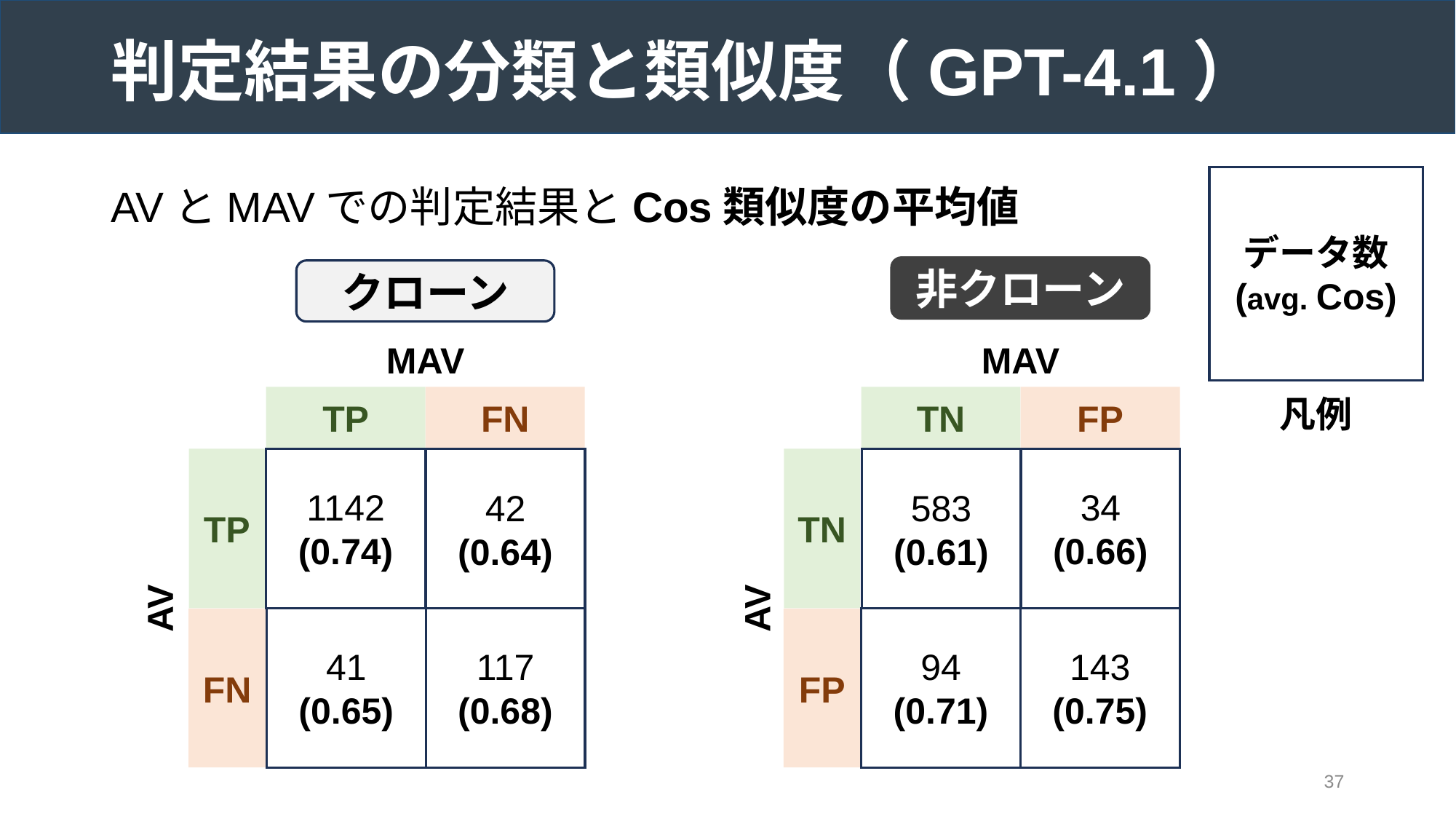

# 判定結果の分類と類似度（GPT-4.1）
データ数
(avg. Cos)
AVとMAVでの判定結果とCos類似度の平均値
非クローン
クローン
MAV
MAV
凡例
TP
FN
TN
FP
TP
TN
1142
(0.74)
34
(0.66)
42
(0.64)
583
(0.61)
AV
AV
41
(0.65)
117
(0.68)
94
(0.71)
143
(0.75)
FN
FP
37